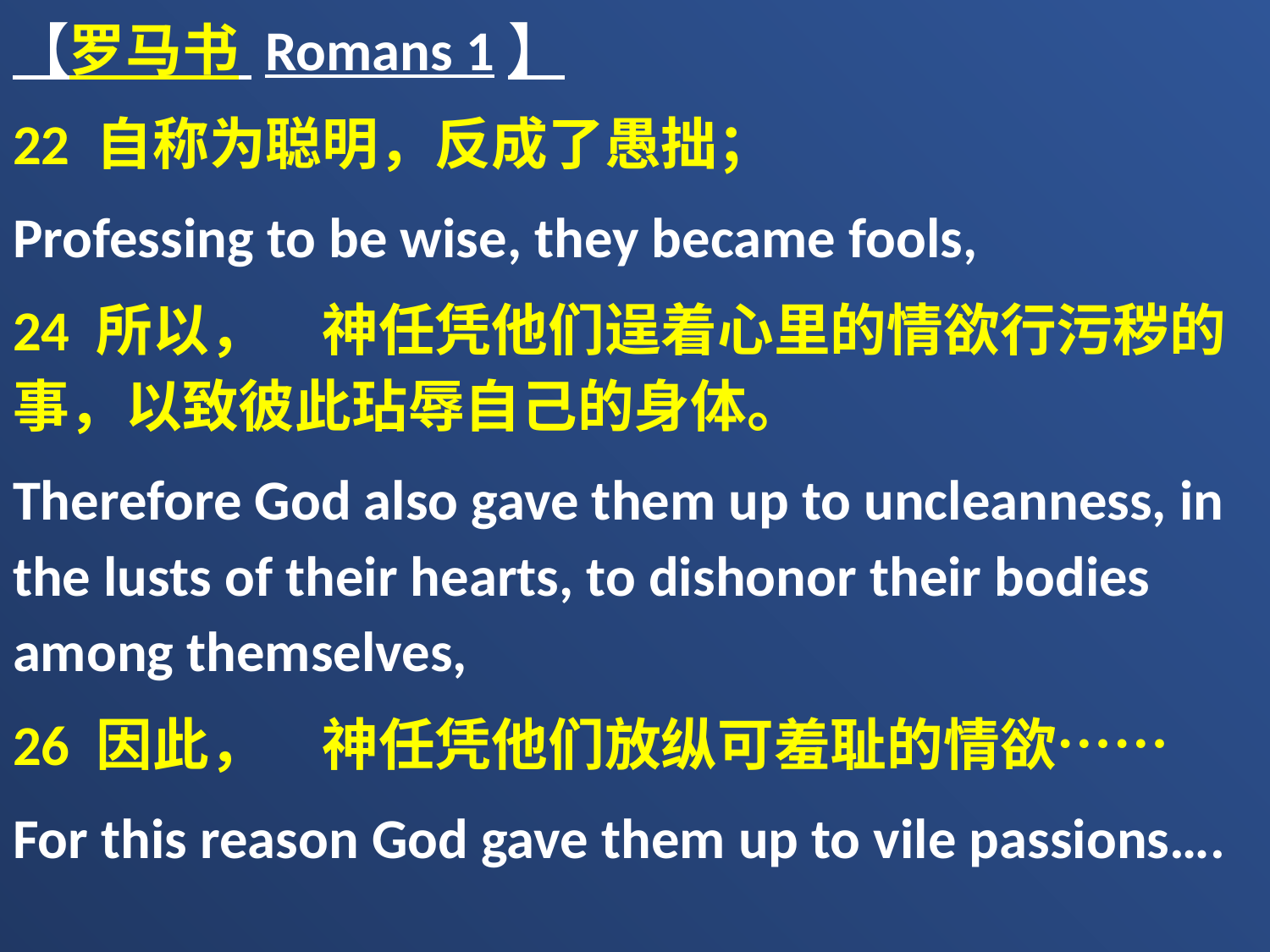

【罗马书 Romans 1】
22 自称为聪明，反成了愚拙；
Professing to be wise, they became fools,
24 所以，　神任凭他们逞着心里的情欲行污秽的事，以致彼此玷辱自己的身体。
Therefore God also gave them up to uncleanness, in the lusts of their hearts, to dishonor their bodies among themselves,
26 因此，　神任凭他们放纵可羞耻的情欲……
For this reason God gave them up to vile passions….